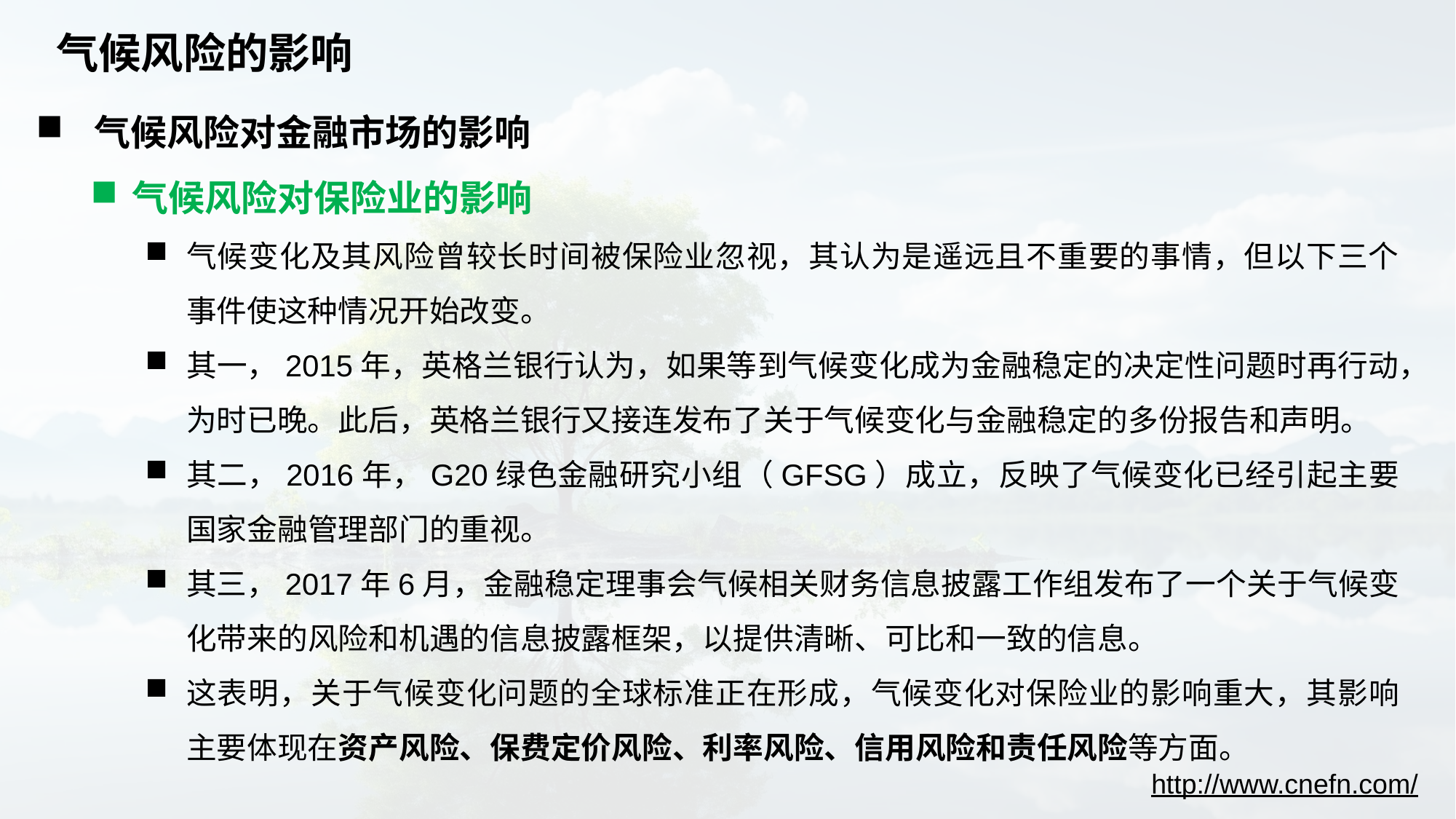

# 气候风险的影响
 气候风险对金融市场的影响
气候风险对保险业的影响
气候变化及其风险曾较长时间被保险业忽视，其认为是遥远且不重要的事情，但以下三个事件使这种情况开始改变。
其一，2015年，英格兰银行认为，如果等到气候变化成为金融稳定的决定性问题时再行动，为时已晚。此后，英格兰银行又接连发布了关于气候变化与金融稳定的多份报告和声明。
其二，2016年，G20绿色金融研究小组（GFSG）成立，反映了气候变化已经引起主要国家金融管理部门的重视。
其三，2017年6月，金融稳定理事会气候相关财务信息披露工作组发布了一个关于气候变化带来的风险和机遇的信息披露框架，以提供清晰、可比和一致的信息。
这表明，关于气候变化问题的全球标准正在形成，气候变化对保险业的影响重大，其影响主要体现在资产风险、保费定价风险、利率风险、信用风险和责任风险等方面。